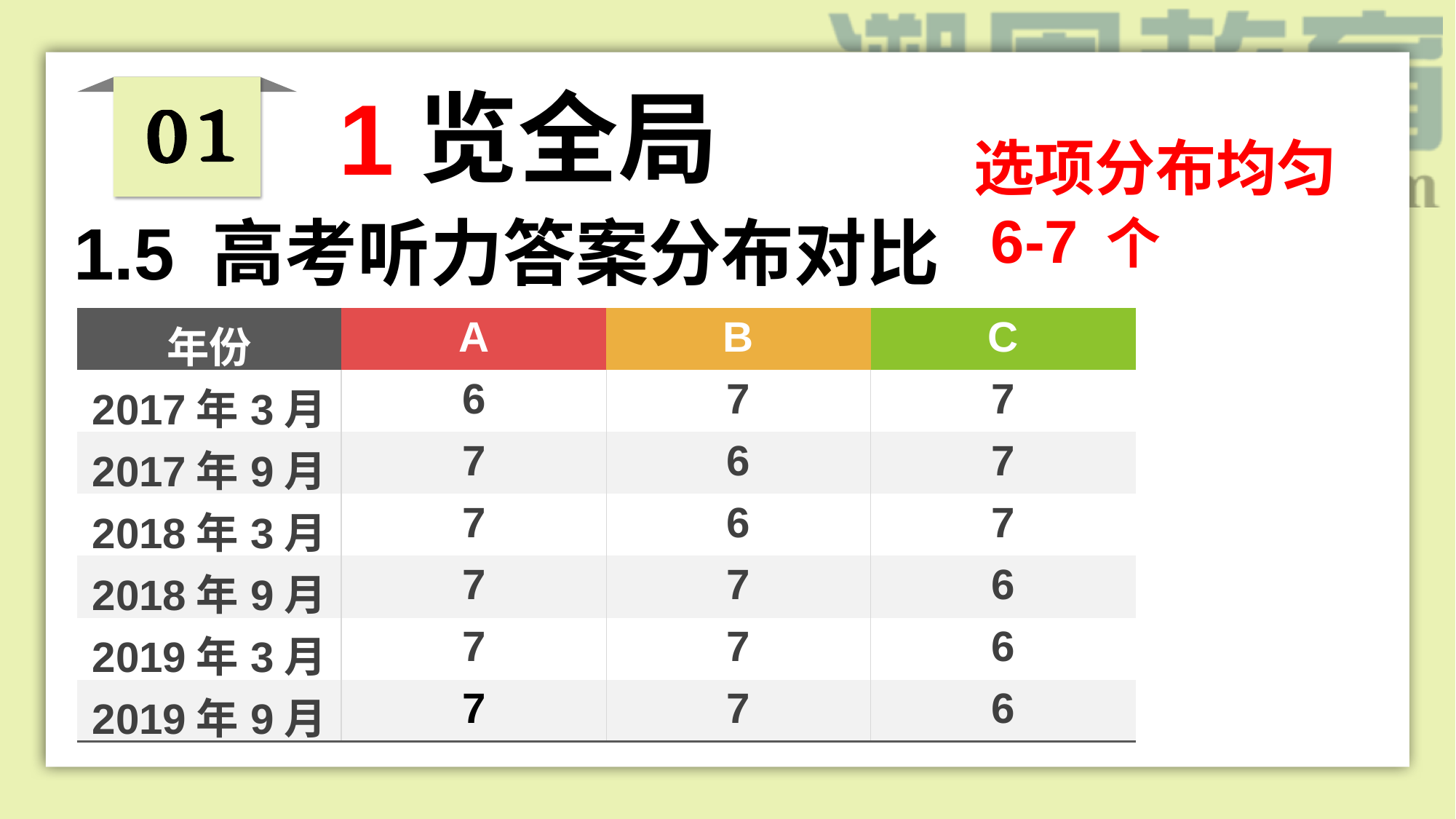

听力考查内容《考试大纲》：
理解和处理口头语言材料的能力——信息的获取和处理能力
1览全局

选项分布均匀
 6-7 个
1.5 高考听力答案分布对比
| 年份 | A | B | C |
| --- | --- | --- | --- |
| 2017年3月 | 6 | 7 | 7 |
| 2017年9月 | 7 | 6 | 7 |
| 2018年3月 | 7 | 6 | 7 |
| 2018年9月 | 7 | 7 | 6 |
| 2019年3月 | 7 | 7 | 6 |
| 2019年9月 | 7 | 7 | 6 |